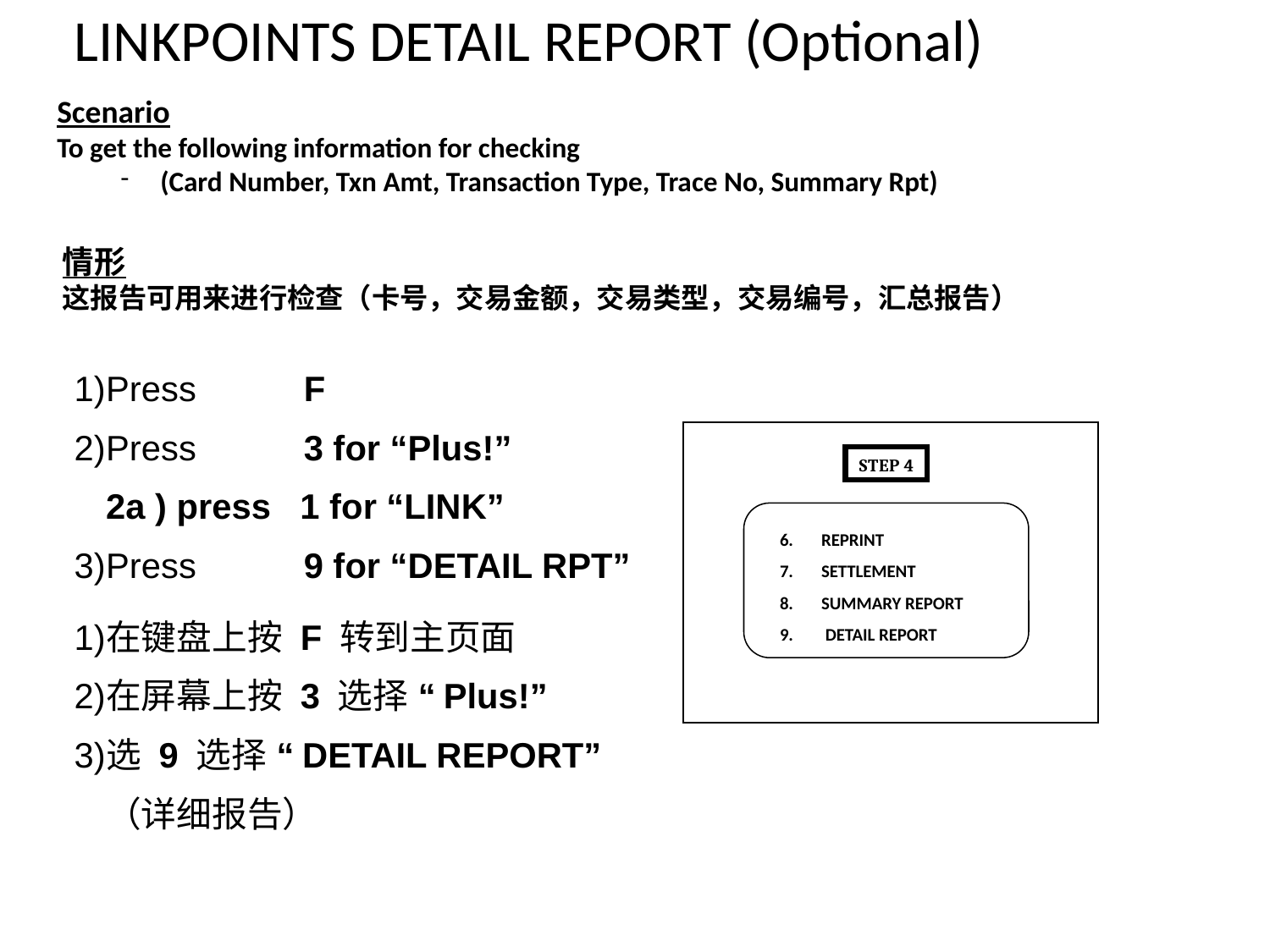

# LINKPOINTS DETAIL REPORT (Optional)
Scenario
To get the following information for checking
(Card Number, Txn Amt, Transaction Type, Trace No, Summary Rpt)

情形
这报告可用来进行检查（卡号，交易金额，交易类型，交易编号，汇总报告）
| Press F Press 3 for “Plus!” 2a ) press 1 for “LINK” Press 9 for “DETAIL RPT” |
| --- |
| 在键盘上按 F 转到主页面 在屏幕上按 3 选择 “Plus!” 选 9 选择 “DETAIL REPORT” （详细报告） |

STEP 4

6.       REPRINT
7.       SETTLEMENT
8.       SUMMARY REPORT
9.        DETAIL REPORT